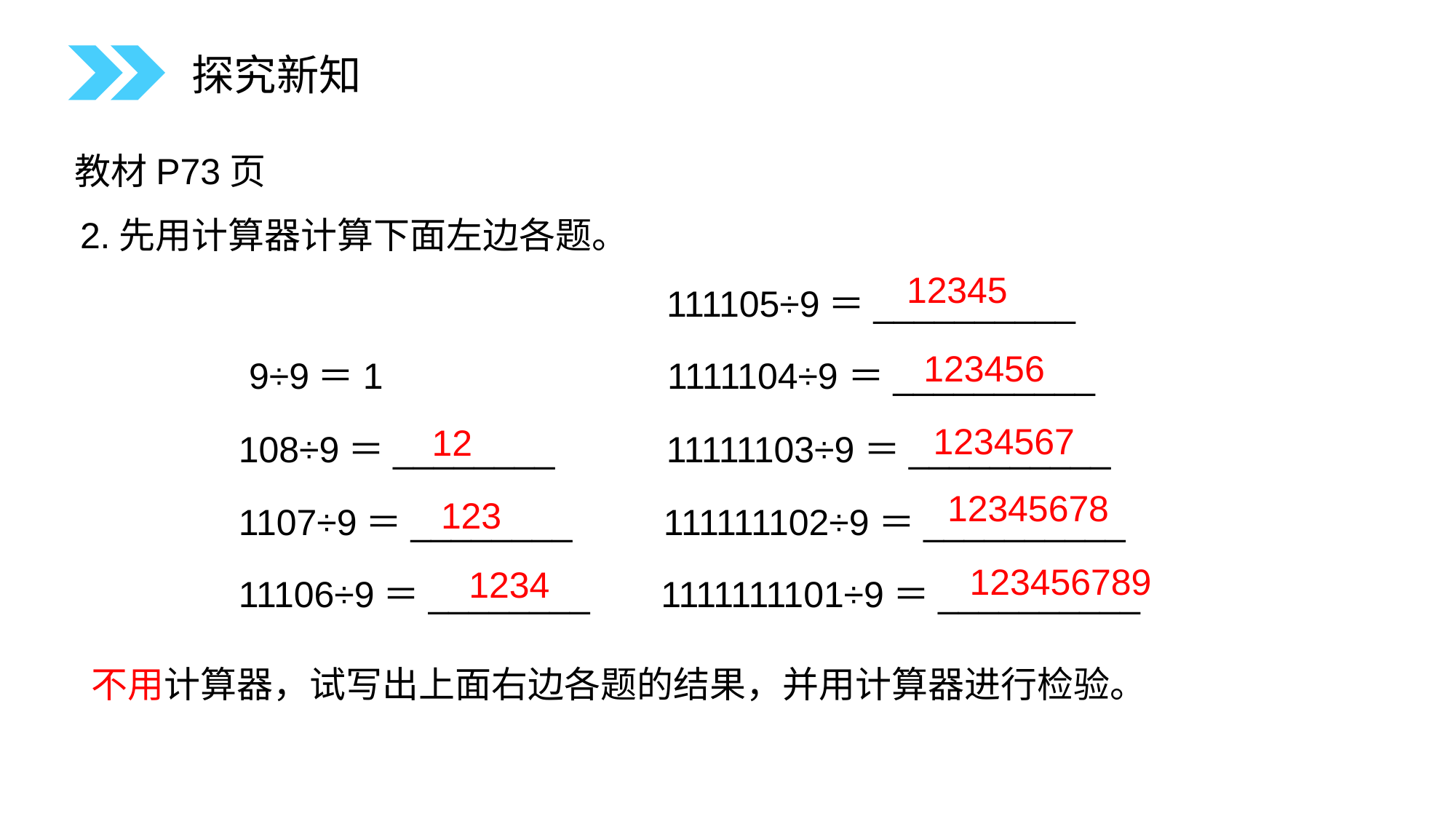

探究新知
教材P73页
2.先用计算器计算下面左边各题。
                                                 111105÷9＝__________
        9÷9＝1                            1111104÷9＝__________
       108÷9＝________           11111103÷9＝__________
       1107÷9＝________         111111102÷9＝__________
       11106÷9＝________       1111111101÷9＝__________
12345
123456
1234567
12
12345678
123
123456789
1234
    不用计算器，试写出上面右边各题的结果，并用计算器进行检验。